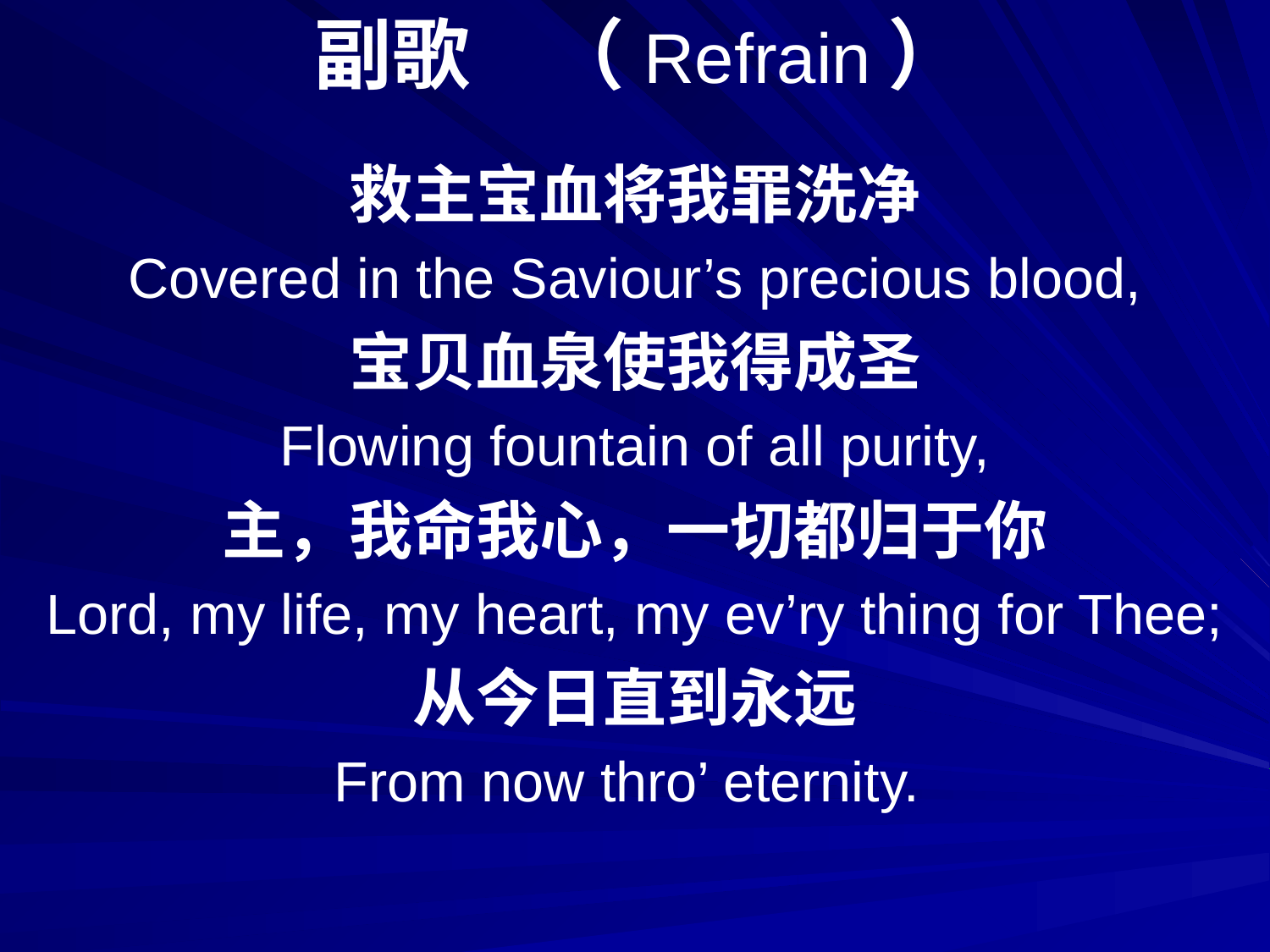

副歌　（Refrain）
救主宝血将我罪洗净
Covered in the Saviour’s precious blood,
宝贝血泉使我得成圣
Flowing fountain of all purity,
主，我命我心，一切都归于你
Lord, my life, my heart, my ev’ry thing for Thee;
从今日直到永远
From now thro’ eternity.